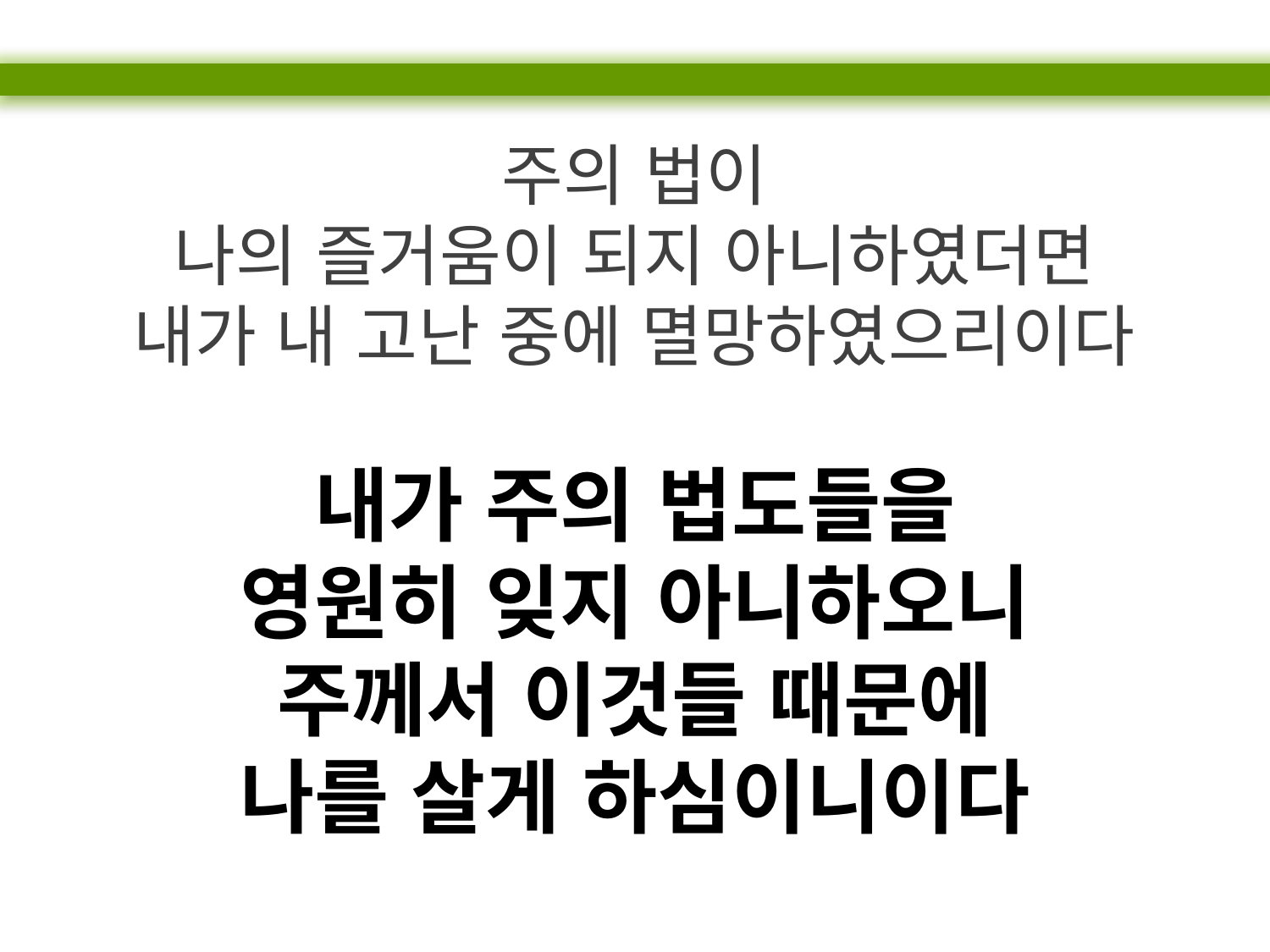

주의 법이
나의 즐거움이 되지 아니하였더면
내가 내 고난 중에 멸망하였으리이다
내가 주의 법도들을
영원히 잊지 아니하오니
주께서 이것들 때문에
나를 살게 하심이니이다